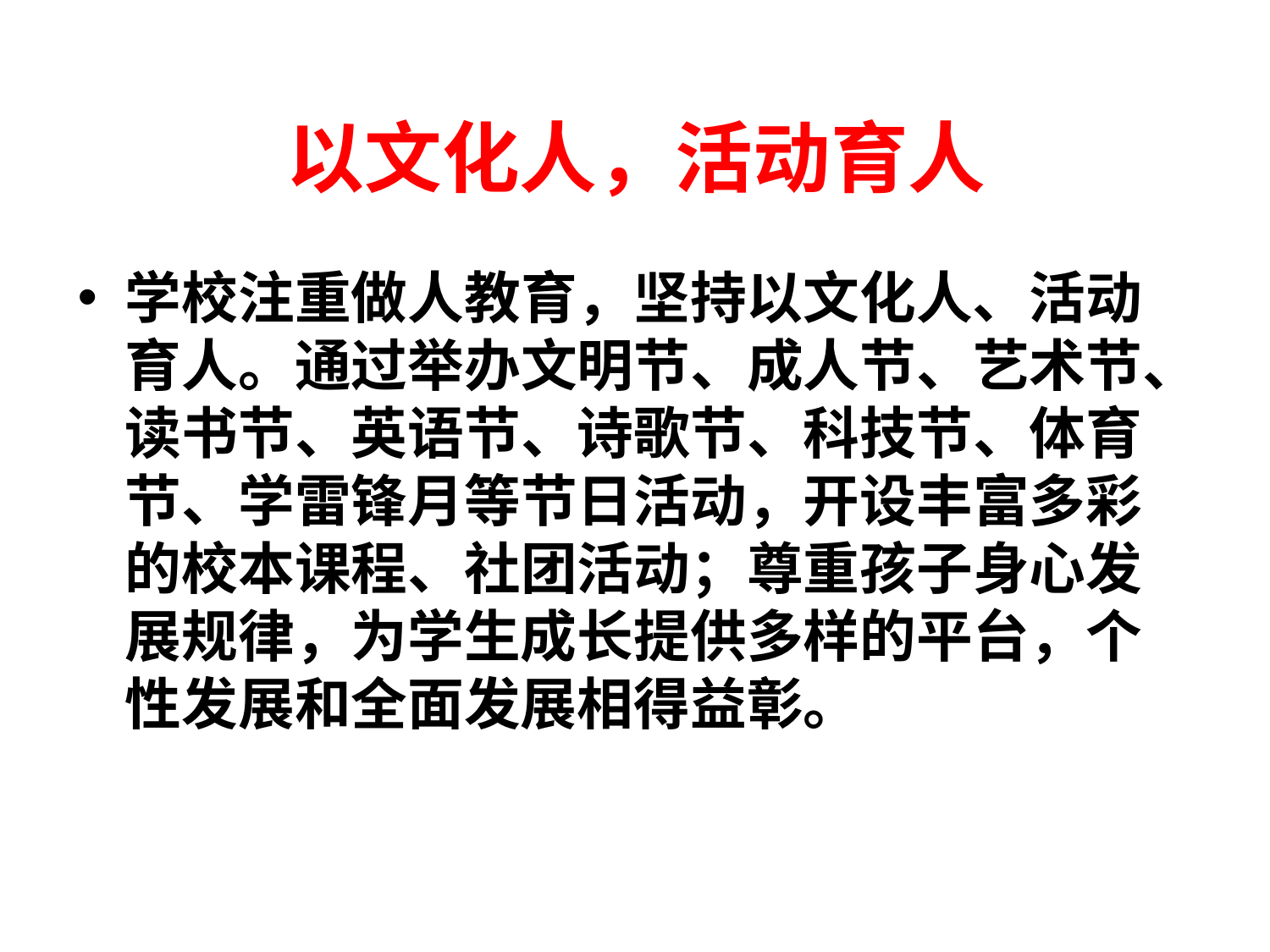

# 以文化人，活动育人
学校注重做人教育，坚持以文化人、活动育人。通过举办文明节、成人节、艺术节、读书节、英语节、诗歌节、科技节、体育节、学雷锋月等节日活动，开设丰富多彩的校本课程、社团活动；尊重孩子身心发展规律，为学生成长提供多样的平台，个性发展和全面发展相得益彰。